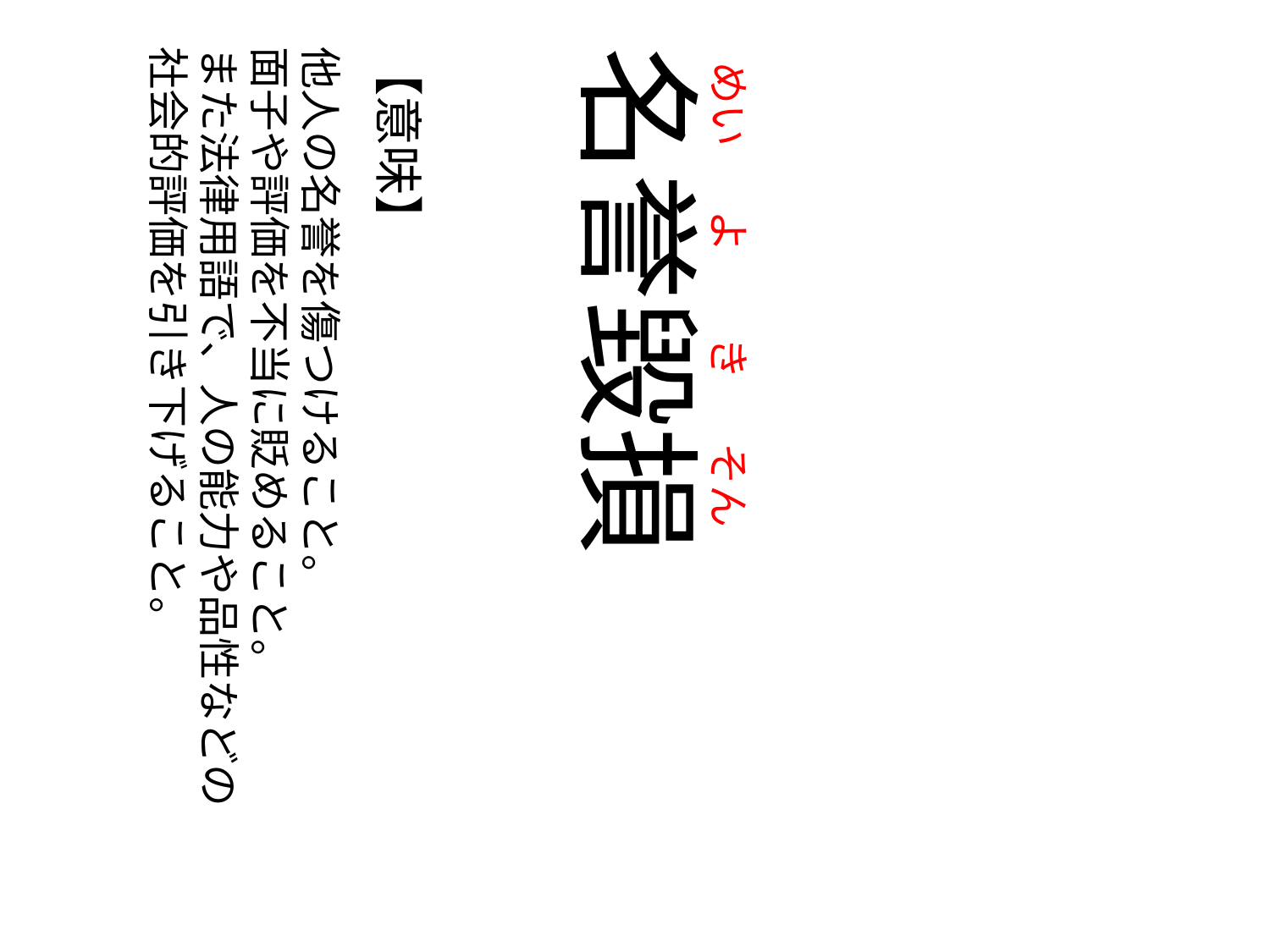

めい
の
よ
の
き
の
そん
他人の名誉を傷つけること。
面子や評価を不当に貶めること。
また法律用語で、人の能力や品性などの
社会的評価を引き下げること。
【意味】
名誉毀損